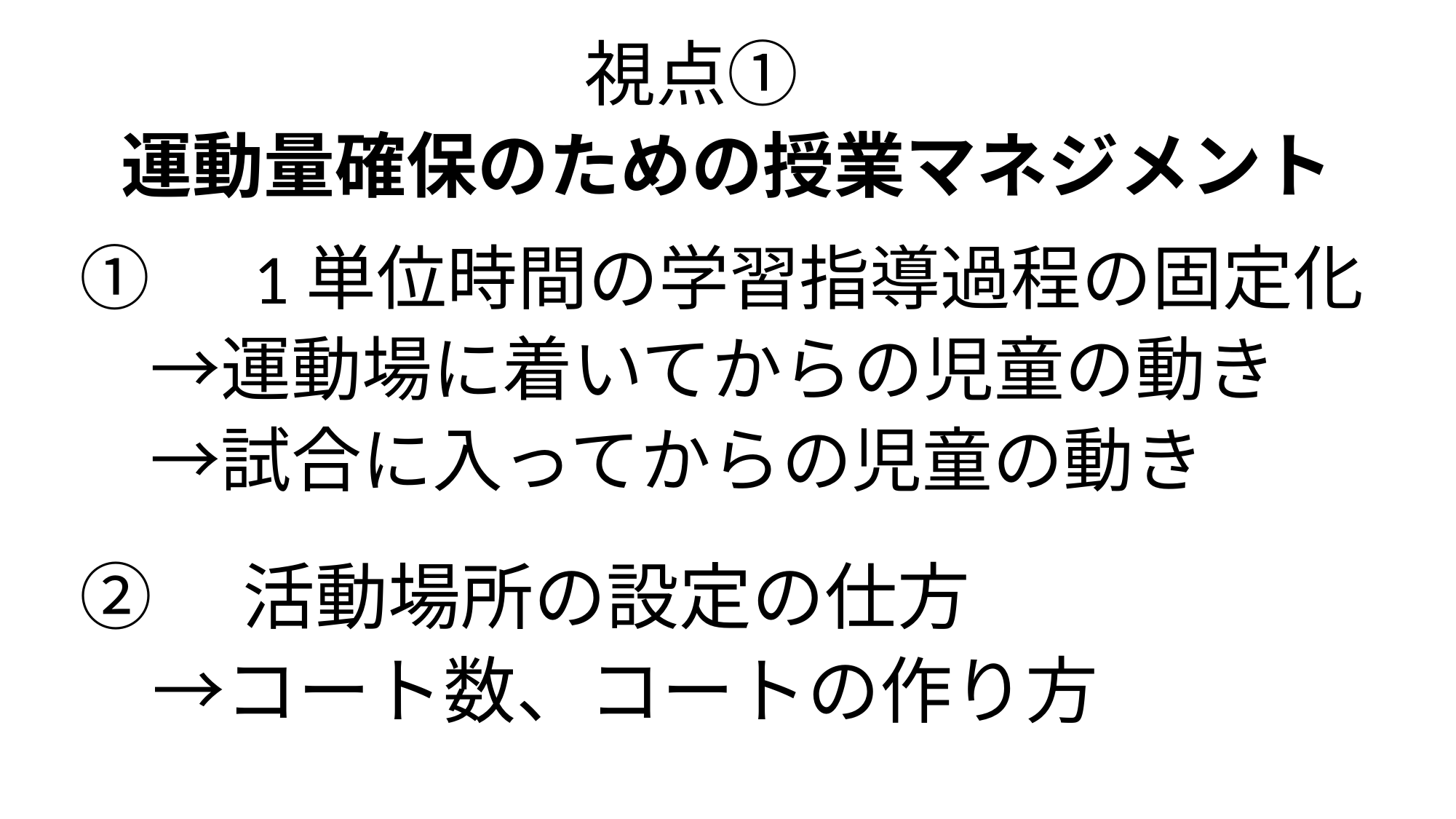

視点①
運動量確保のための授業マネジメント
①　1単位時間の学習指導過程の固定化
　→運動場に着いてからの児童の動き
　→試合に入ってからの児童の動き
②　活動場所の設定の仕方
　→コート数、コートの作り方